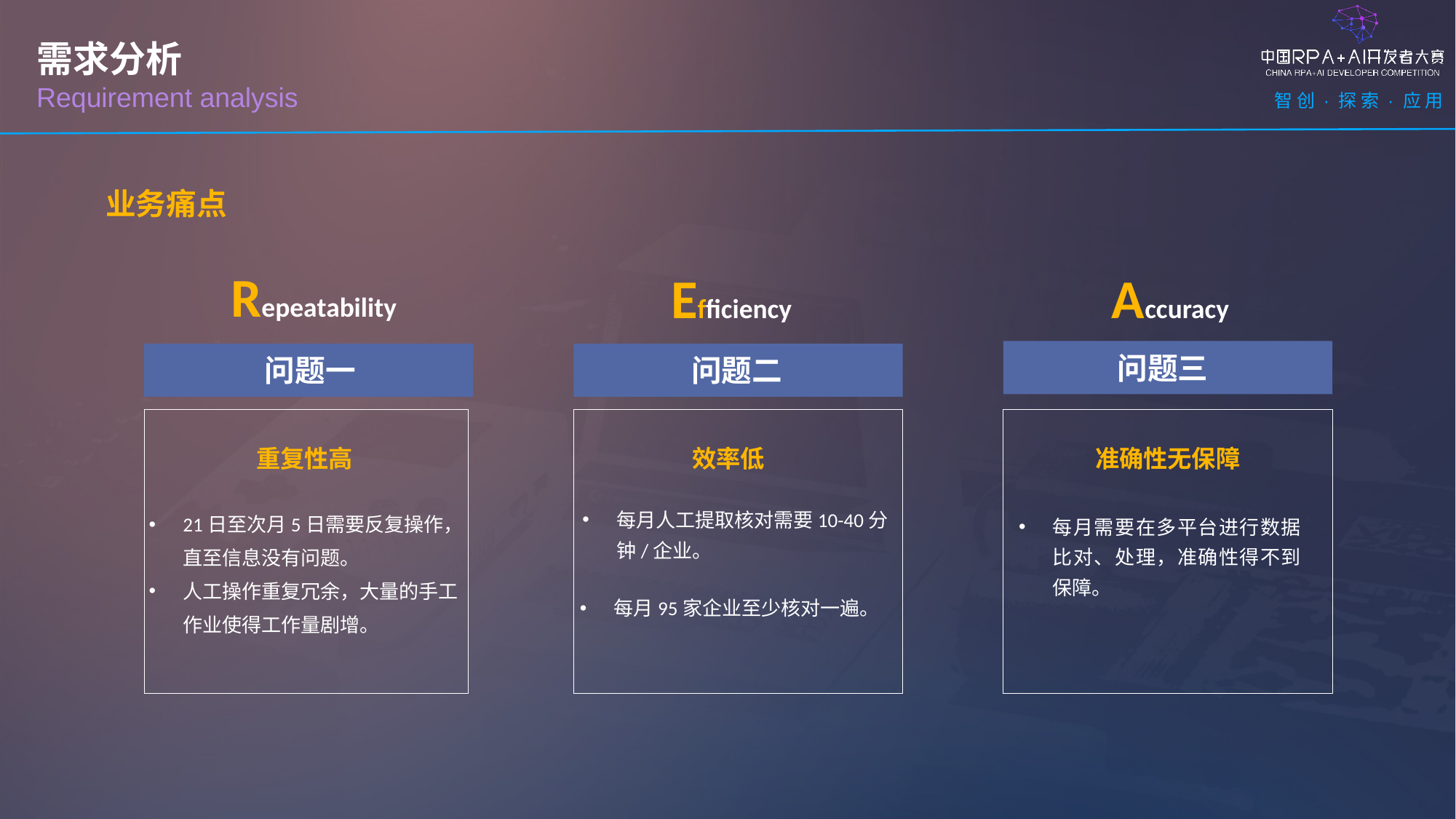

需求分析
Requirement analysis
业务痛点
Repeatability
Efficiency
Accuracy

问题三

问题一

问题二

重复性高
效率低
准确性无保障
每月人工提取核对需要10-40分钟/企业。
21日至次月5日需要反复操作，直至信息没有问题。
人工操作重复冗余，大量的手工作业使得工作量剧增。
每月需要在多平台进行数据比对、处理，准确性得不到保障。
每月95家企业至少核对一遍。